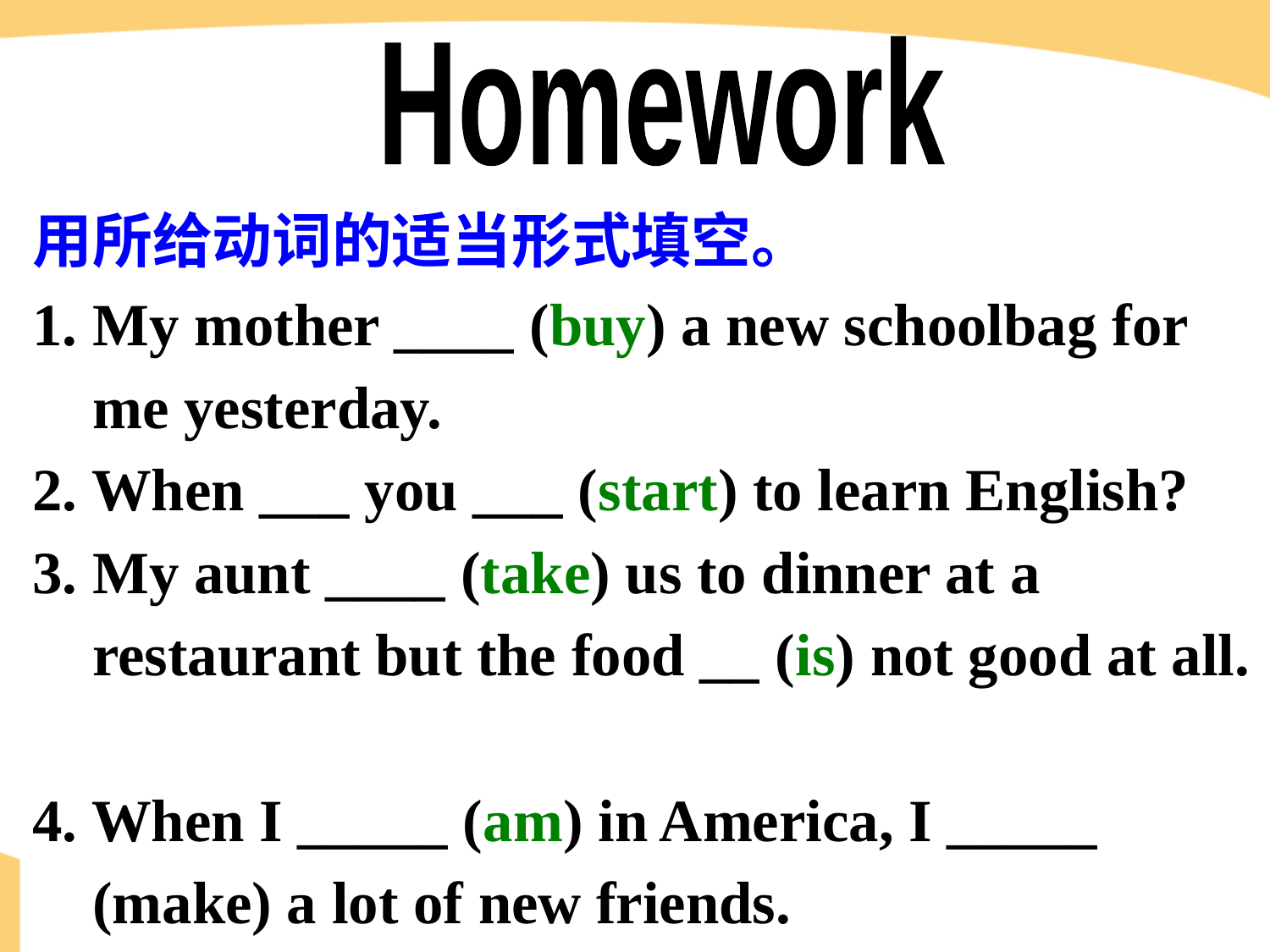

Homework
用所给动词的适当形式填空。
1. My mother ____ (buy) a new schoolbag for
    me yesterday.
2. When ___ you ___ (start) to learn English?
3. My aunt ____ (take) us to dinner at a
    restaurant but the food __ (is) not good at all.
4. When I _____ (am) in America, I _____
    (make) a lot of new friends.
5. They ____ (have) a great sale last weekend.